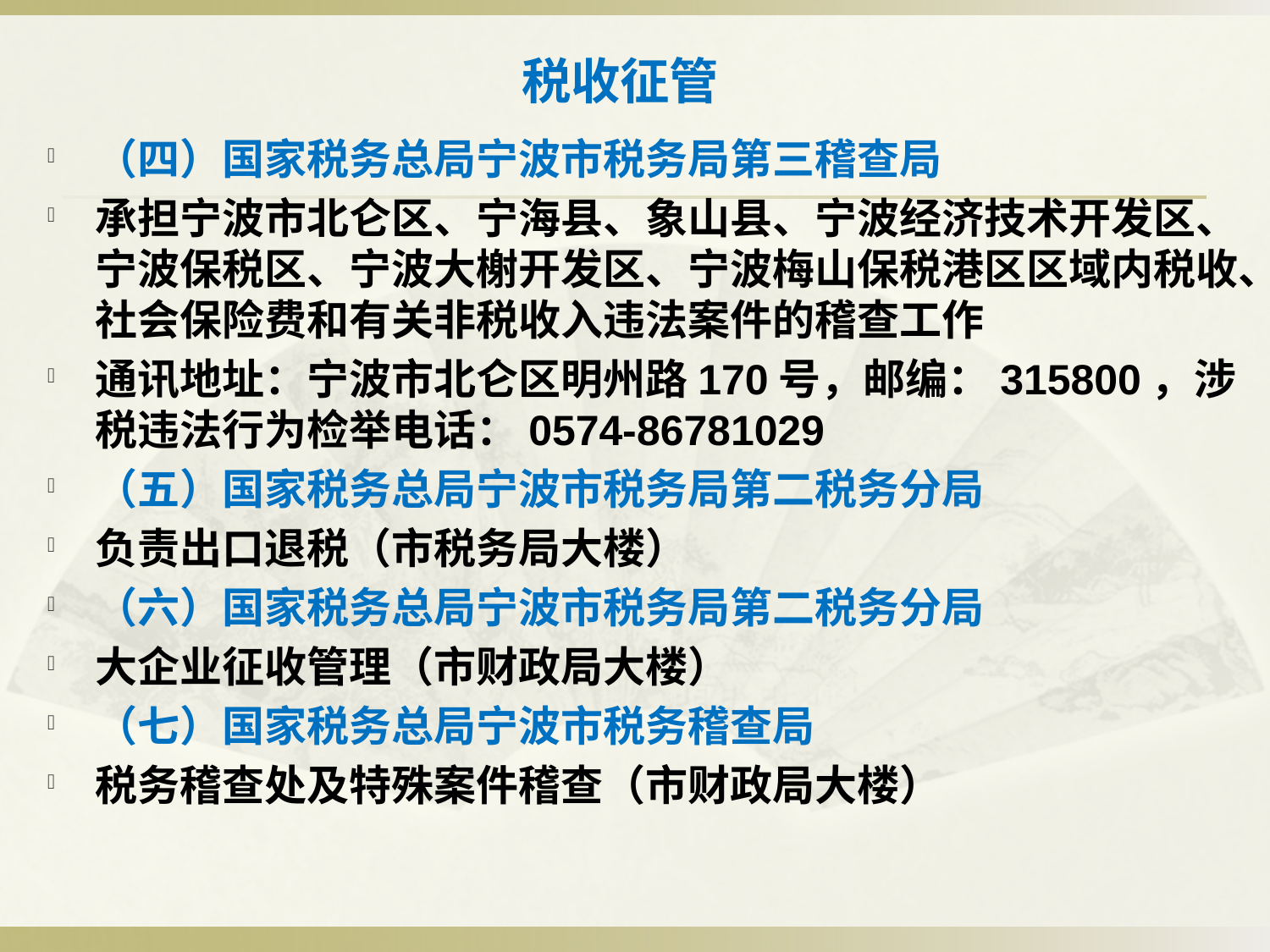

# 税收征管
（四）国家税务总局宁波市税务局第三稽查局
承担宁波市北仑区、宁海县、象山县、宁波经济技术开发区、宁波保税区、宁波大榭开发区、宁波梅山保税港区区域内税收、社会保险费和有关非税收入违法案件的稽查工作
通讯地址：宁波市北仑区明州路170号，邮编：315800，涉税违法行为检举电话：0574-86781029
（五）国家税务总局宁波市税务局第二税务分局
负责出口退税（市税务局大楼）
（六）国家税务总局宁波市税务局第二税务分局
大企业征收管理（市财政局大楼）
（七）国家税务总局宁波市税务稽查局
税务稽查处及特殊案件稽查（市财政局大楼）